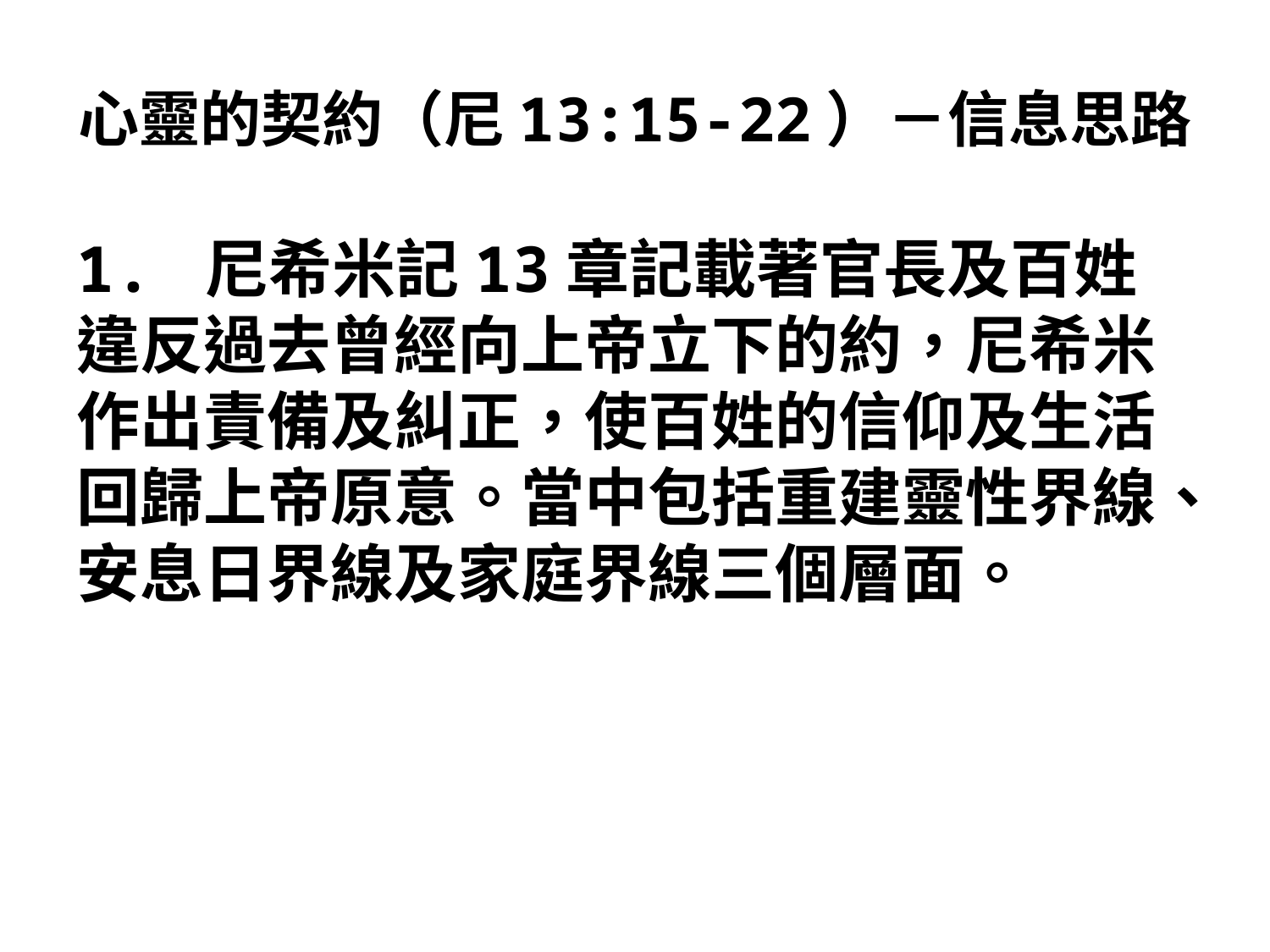

# 心靈的契約（尼13:15-22）－信息思路
1. 尼希米記13章記載著官長及百姓違反過去曾經向上帝立下的約，尼希米作出責備及糾正，使百姓的信仰及生活回歸上帝原意。當中包括重建靈性界線、安息日界線及家庭界線三個層面。